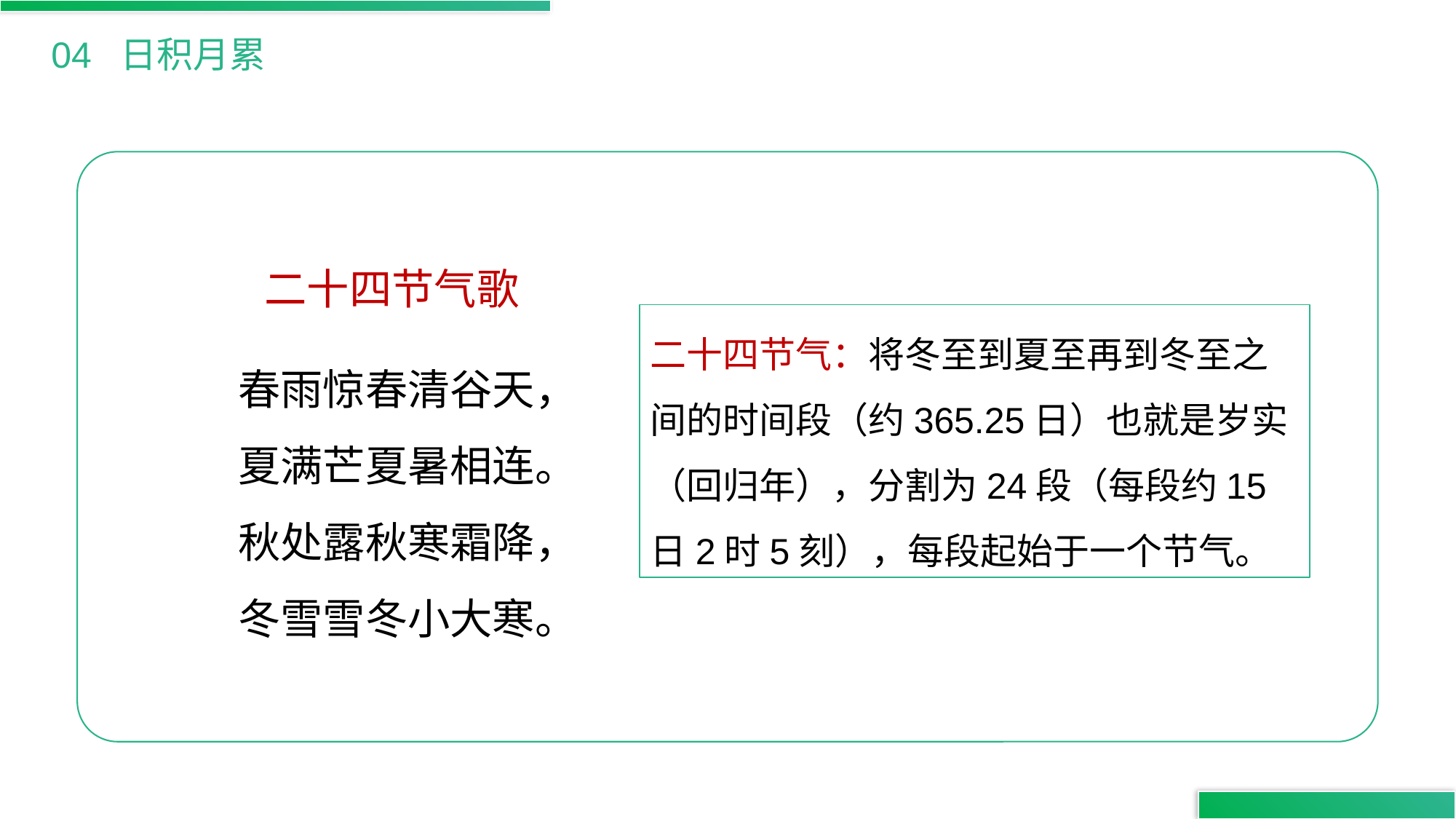

04  日积月累
二十四节气歌
二十四节气：将冬至到夏至再到冬至之间的时间段（约365.25日）也就是岁实（回归年），分割为24段（每段约15日2时5刻），每段起始于一个节气。
春雨惊春清谷天，
夏满芒夏暑相连。
秋处露秋寒霜降，
冬雪雪冬小大寒。